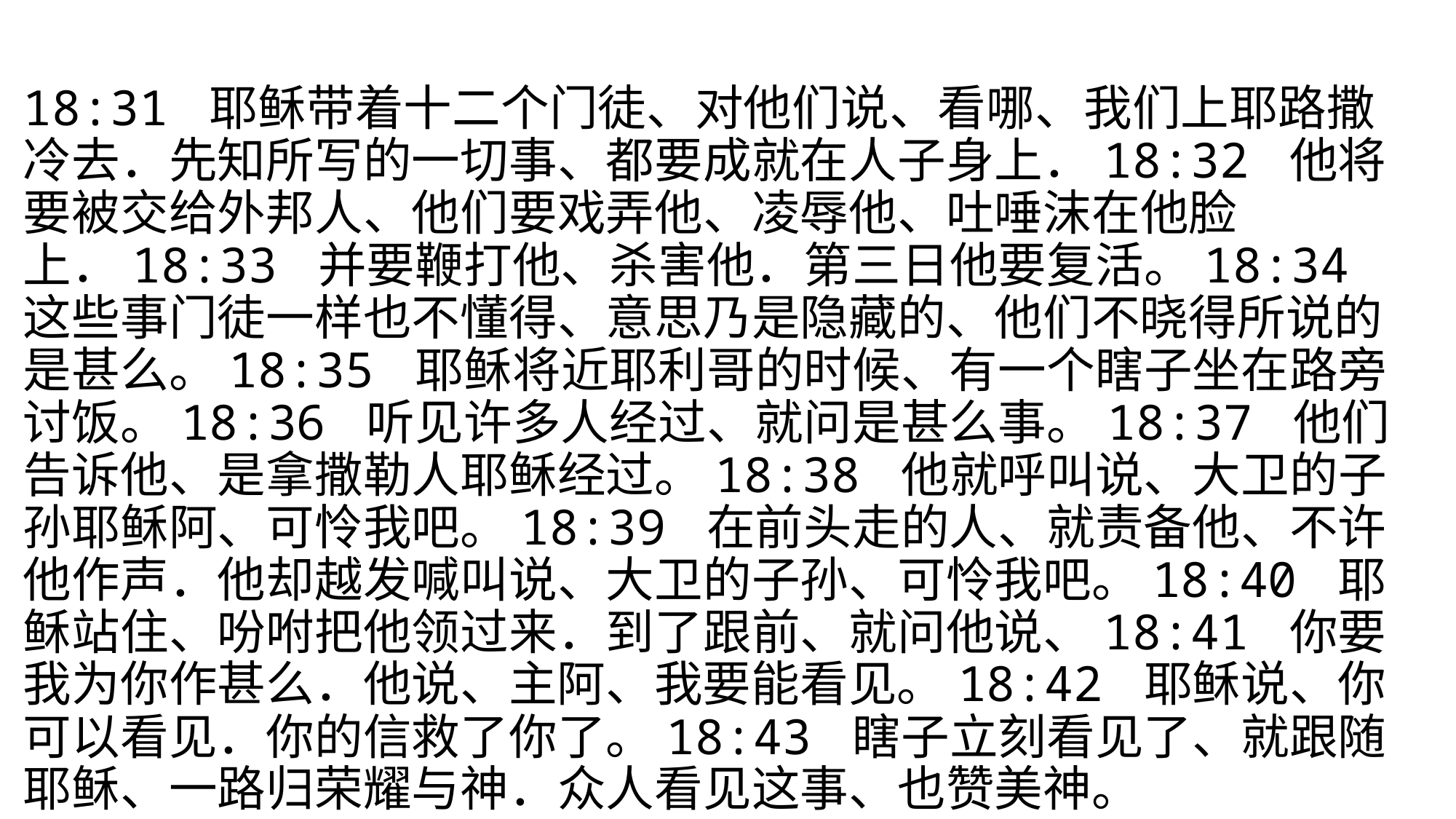

#
18:31 耶稣带着十二个门徒、对他们说、看哪、我们上耶路撒冷去．先知所写的一切事、都要成就在人子身上．18:32 他将要被交给外邦人、他们要戏弄他、凌辱他、吐唾沫在他脸上．18:33 并要鞭打他、杀害他．第三日他要复活。18:34 这些事门徒一样也不懂得、意思乃是隐藏的、他们不晓得所说的是甚么。18:35 耶稣将近耶利哥的时候、有一个瞎子坐在路旁讨饭。18:36 听见许多人经过、就问是甚么事。18:37 他们告诉他、是拿撒勒人耶稣经过。18:38 他就呼叫说、大卫的子孙耶稣阿、可怜我吧。18:39 在前头走的人、就责备他、不许他作声．他却越发喊叫说、大卫的子孙、可怜我吧。18:40 耶稣站住、吩咐把他领过来．到了跟前、就问他说、18:41 你要我为你作甚么．他说、主阿、我要能看见。18:42 耶稣说、你可以看见．你的信救了你了。18:43 瞎子立刻看见了、就跟随耶稣、一路归荣耀与神．众人看见这事、也赞美神。